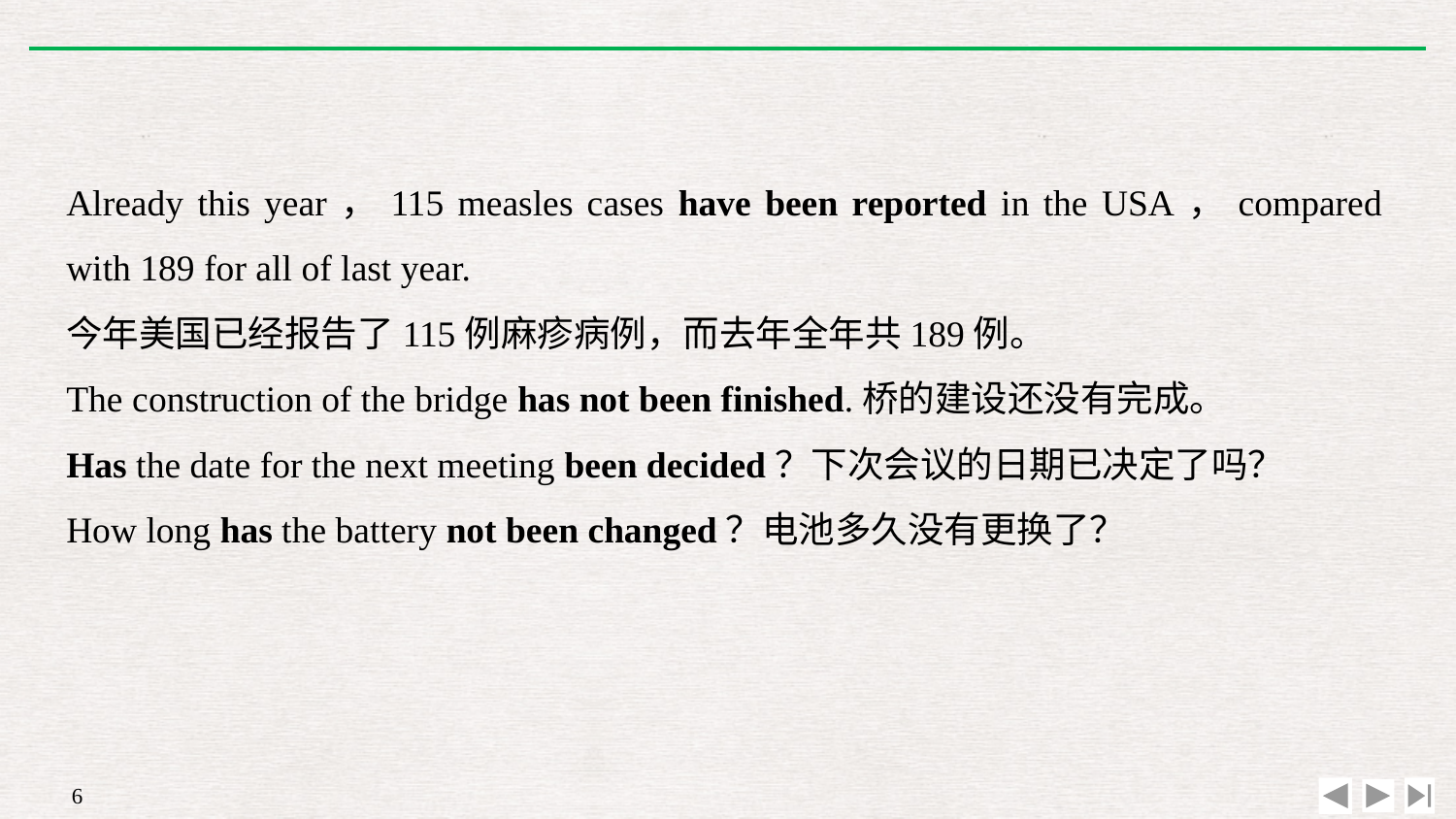

Already this year，115 measles cases have been reported in the USA，compared with 189 for all of last year.
今年美国已经报告了115例麻疹病例，而去年全年共189例。
The construction of the bridge has not been finished.桥的建设还没有完成。
Has the date for the next meeting been decided？下次会议的日期已决定了吗？
How long has the battery not been changed？电池多久没有更换了？